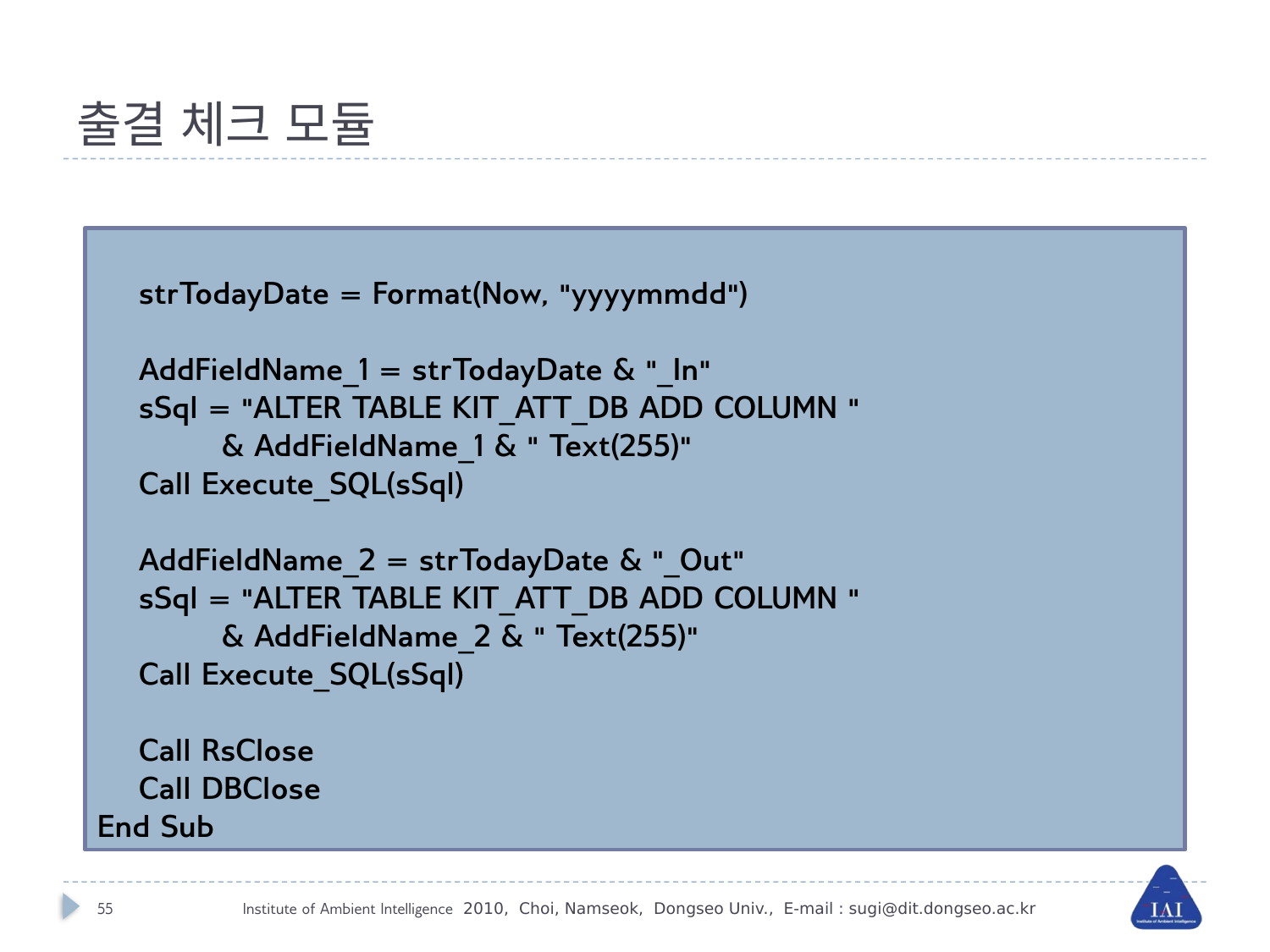

# 출결 체크 모듈

    strTodayDate = Format(Now, "yyyymmdd")

    AddFieldName_1 = strTodayDate & "_In"
    sSql = "ALTER TABLE KIT_ATT_DB ADD COLUMN "
            & AddFieldName_1 & " Text(255)"
    Call Execute_SQL(sSql)

    AddFieldName_2 = strTodayDate & "_Out"
    sSql = "ALTER TABLE KIT_ATT_DB ADD COLUMN "
            & AddFieldName_2 & " Text(255)"
    Call Execute_SQL(sSql)

    Call RsClose
    Call DBClose
End Sub